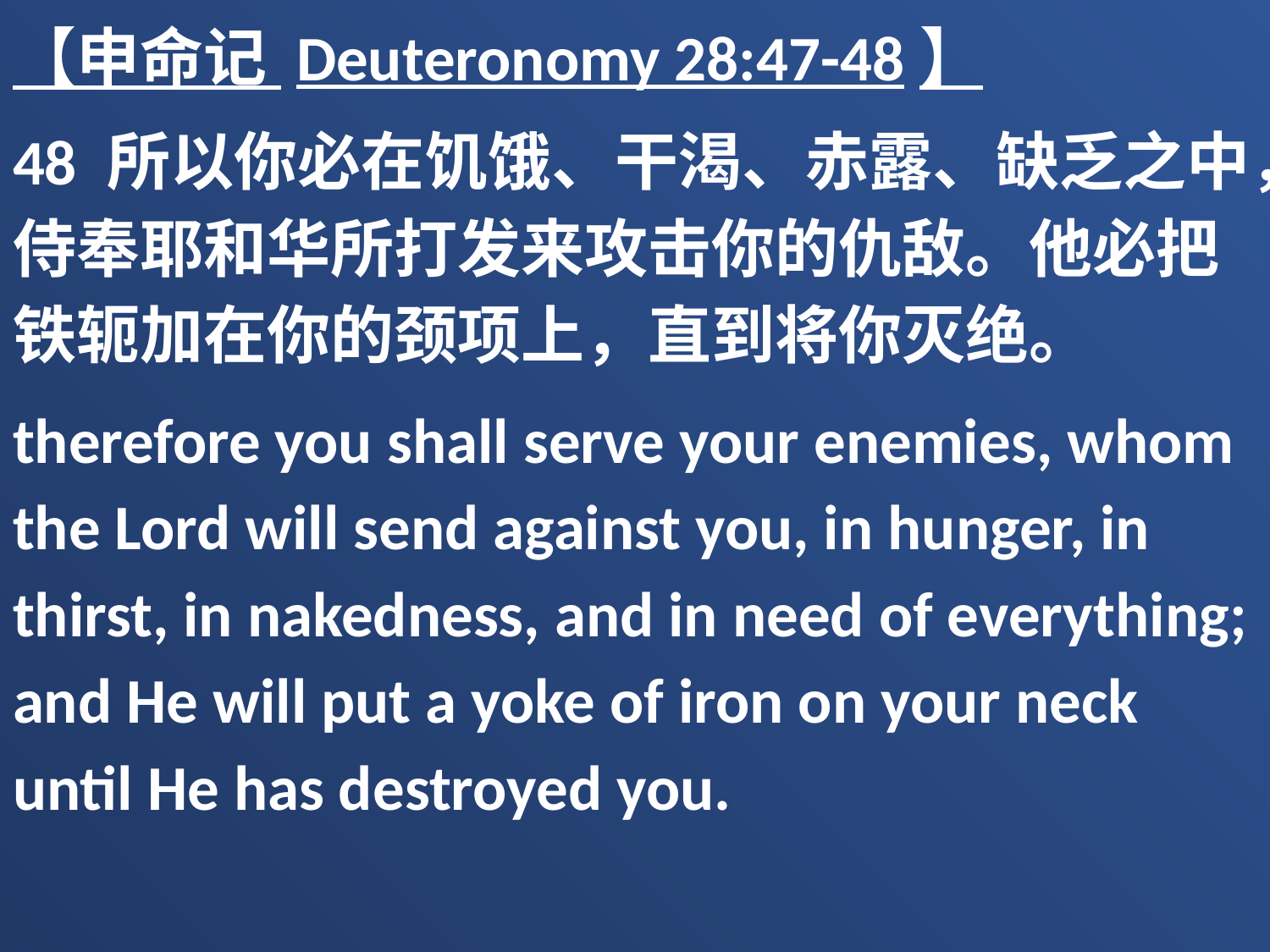

【申命记 Deuteronomy 28:47-48】
48 所以你必在饥饿、干渴、赤露、缺乏之中，侍奉耶和华所打发来攻击你的仇敌。他必把铁轭加在你的颈项上，直到将你灭绝。
therefore you shall serve your enemies, whom the Lord will send against you, in hunger, in thirst, in nakedness, and in need of everything; and He will put a yoke of iron on your neck until He has destroyed you.